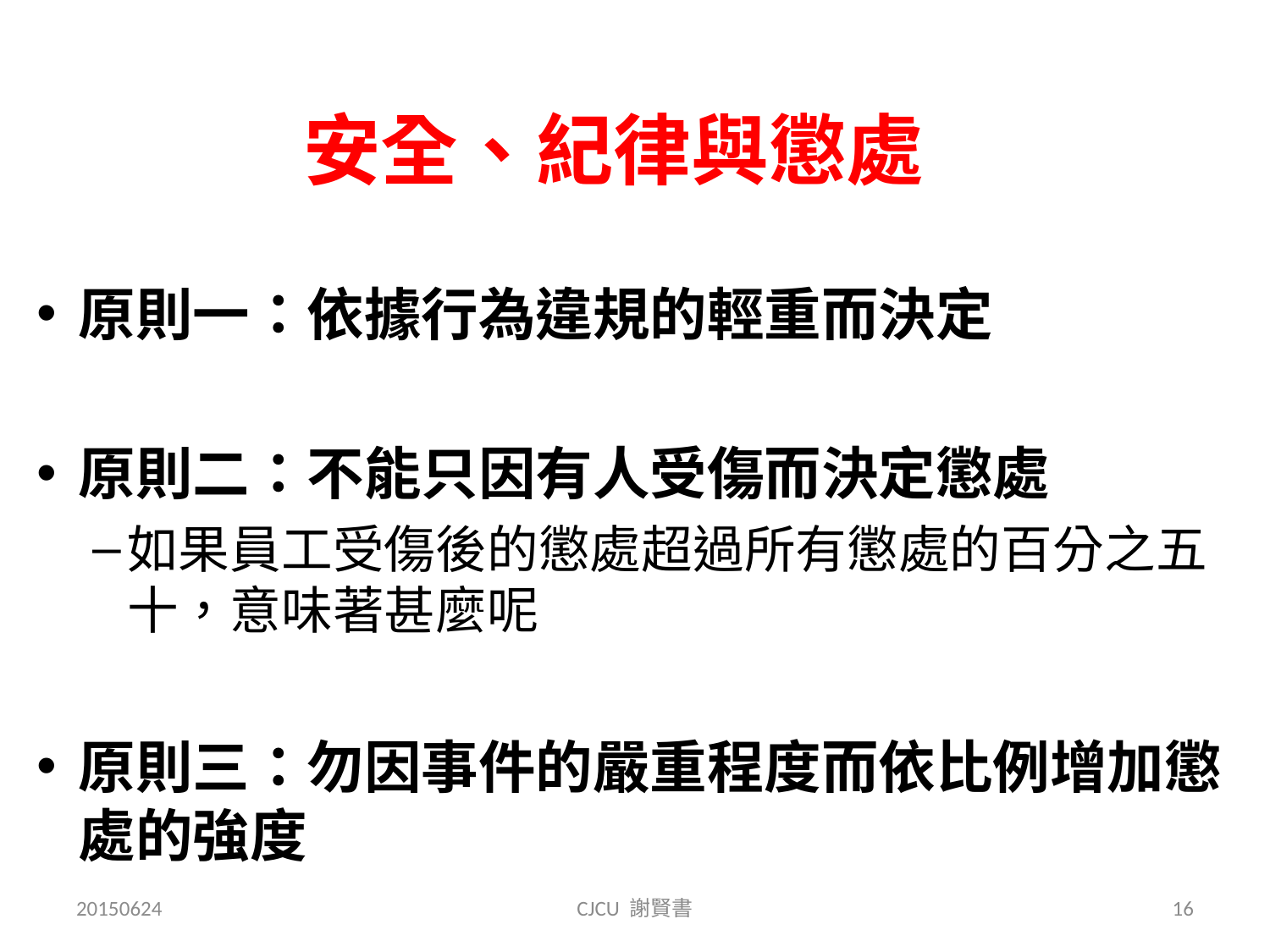

# 安全、紀律與懲處
原則一：依據行為違規的輕重而決定

原則二：不能只因有人受傷而決定懲處
如果員工受傷後的懲處超過所有懲處的百分之五十，意味著甚麼呢

原則三：勿因事件的嚴重程度而依比例增加懲處的強度

20150624
CJCU 謝賢書
16